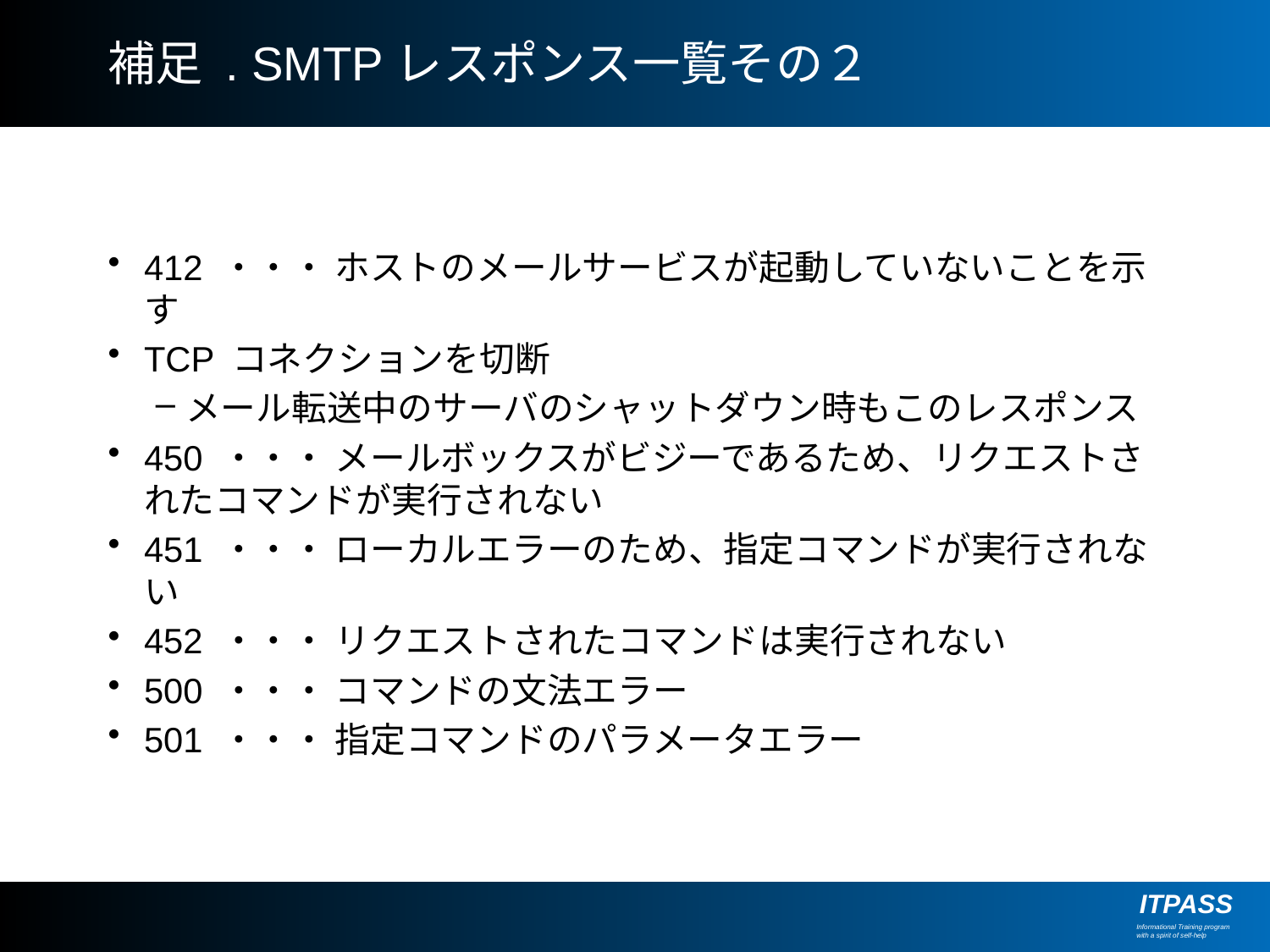

# 補足 . SMTPレスポンス一覧その２
412 ・・・ ホストのメールサービスが起動していないことを示す
TCP コネクションを切断
メール転送中のサーバのシャットダウン時もこのレスポンス
450 ・・・ メールボックスがビジーであるため、リクエストされたコマンドが実行されない
451 ・・・ ローカルエラーのため、指定コマンドが実行されない
452 ・・・ リクエストされたコマンドは実行されない
500 ・・・ コマンドの文法エラー
501 ・・・ 指定コマンドのパラメータエラー